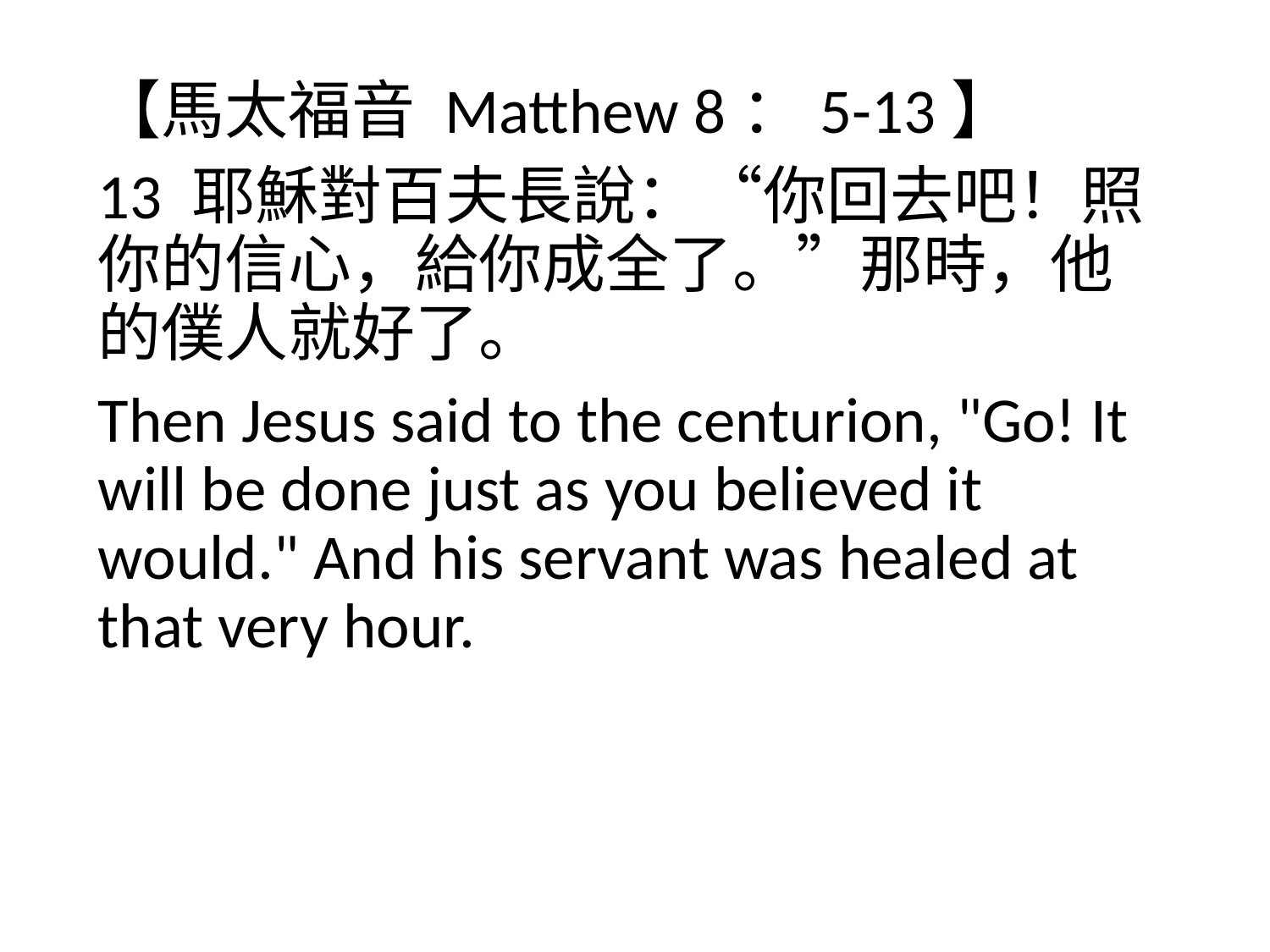

【馬太福音 Matthew 8：5-13】
13 耶穌對百夫長說：“你回去吧！照你的信心，給你成全了。”那時，他的僕人就好了。
Then Jesus said to the centurion, "Go! It will be done just as you believed it would." And his servant was healed at that very hour.